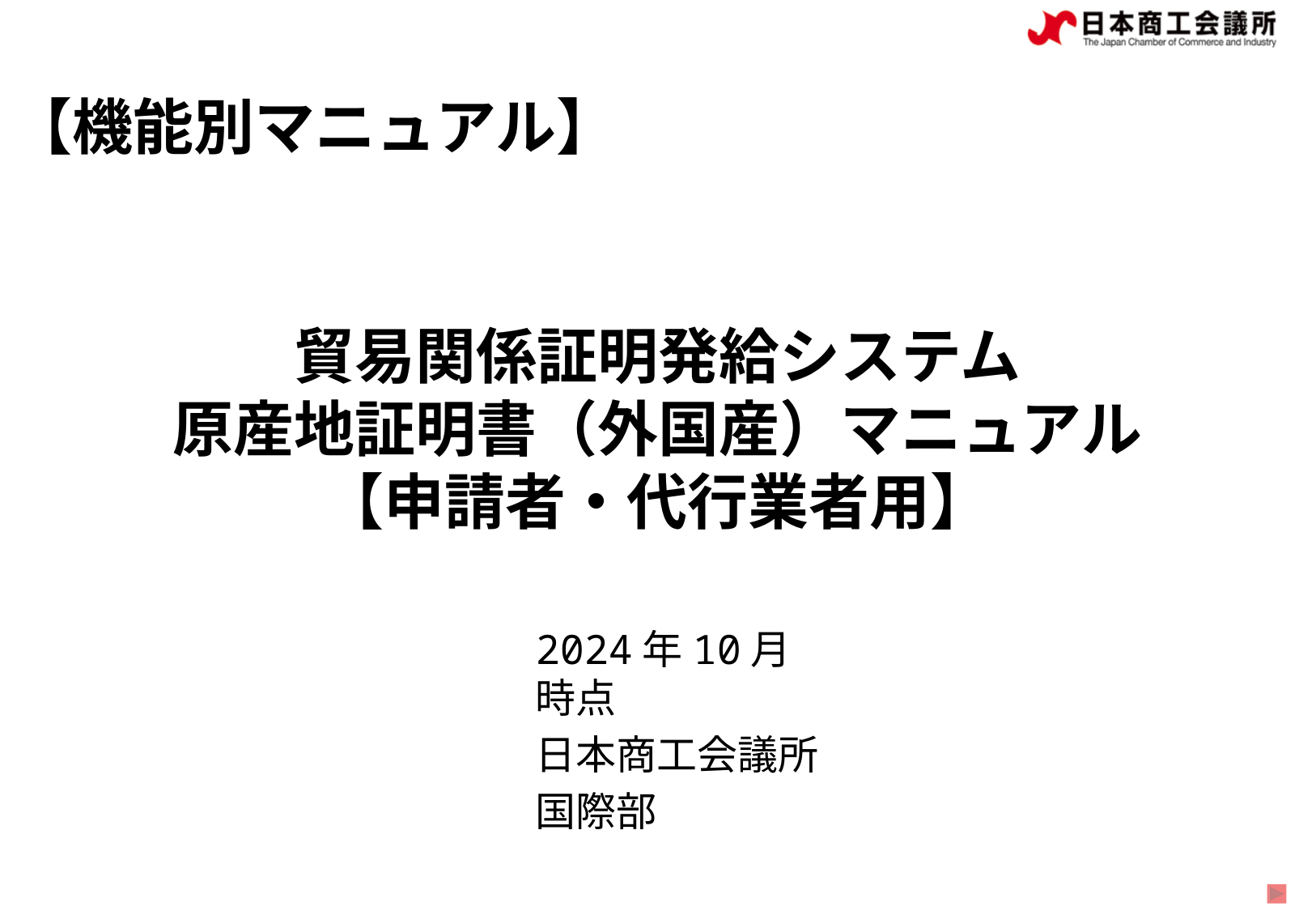

【機能別マニュアル】
# 貿易関係証明発給システム 原産地証明書（外国産）マニュアル 【申請者・代行業者用】
2024年10月時点
日本商工会議所
国際部